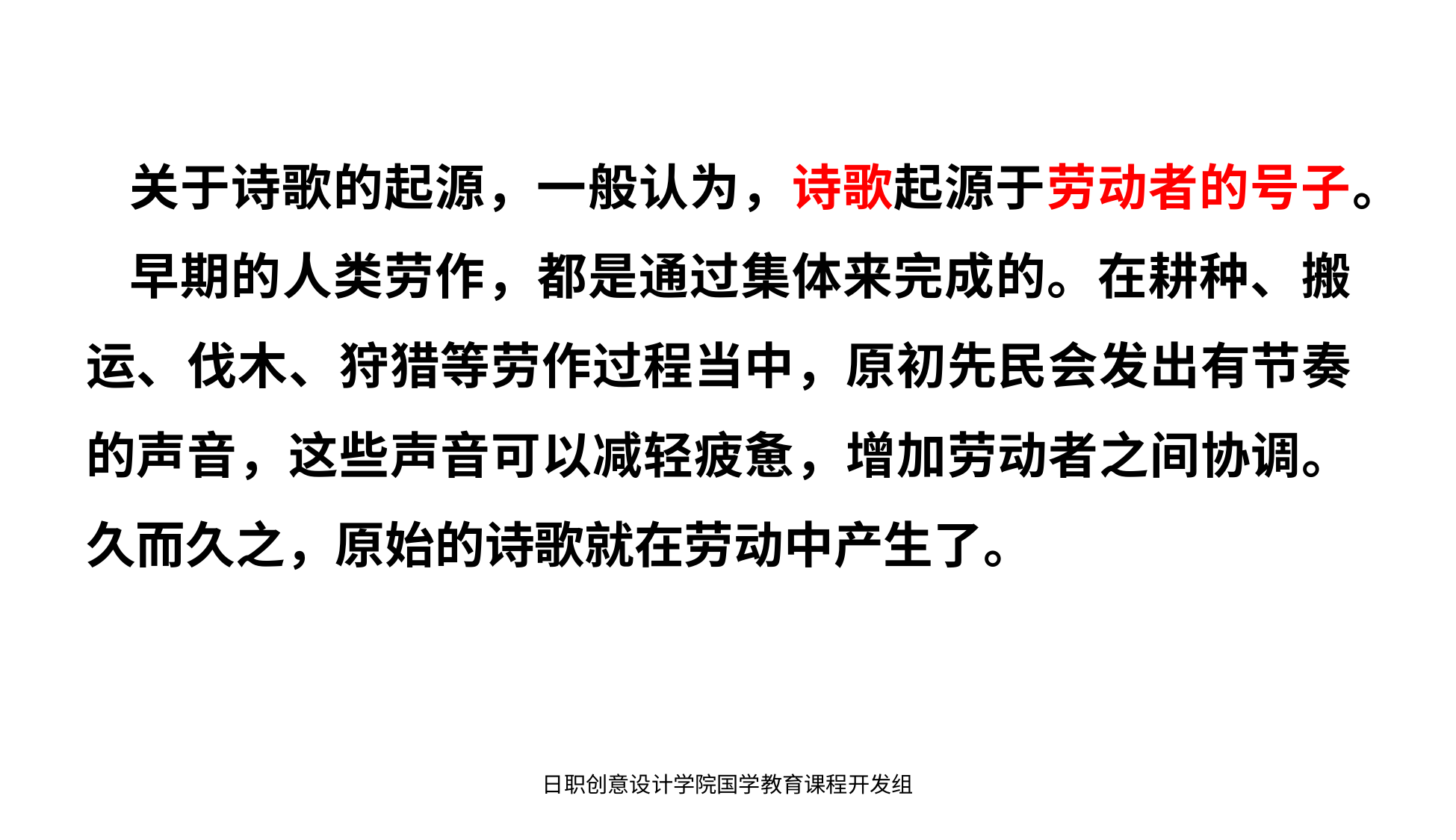

关于诗歌的起源，一般认为，诗歌起源于劳动者的号子。
早期的人类劳作，都是通过集体来完成的。在耕种、搬运、伐木、狩猎等劳作过程当中，原初先民会发出有节奏的声音，这些声音可以减轻疲惫，增加劳动者之间协调。久而久之，原始的诗歌就在劳动中产生了。
日职创意设计学院国学教育课程开发组